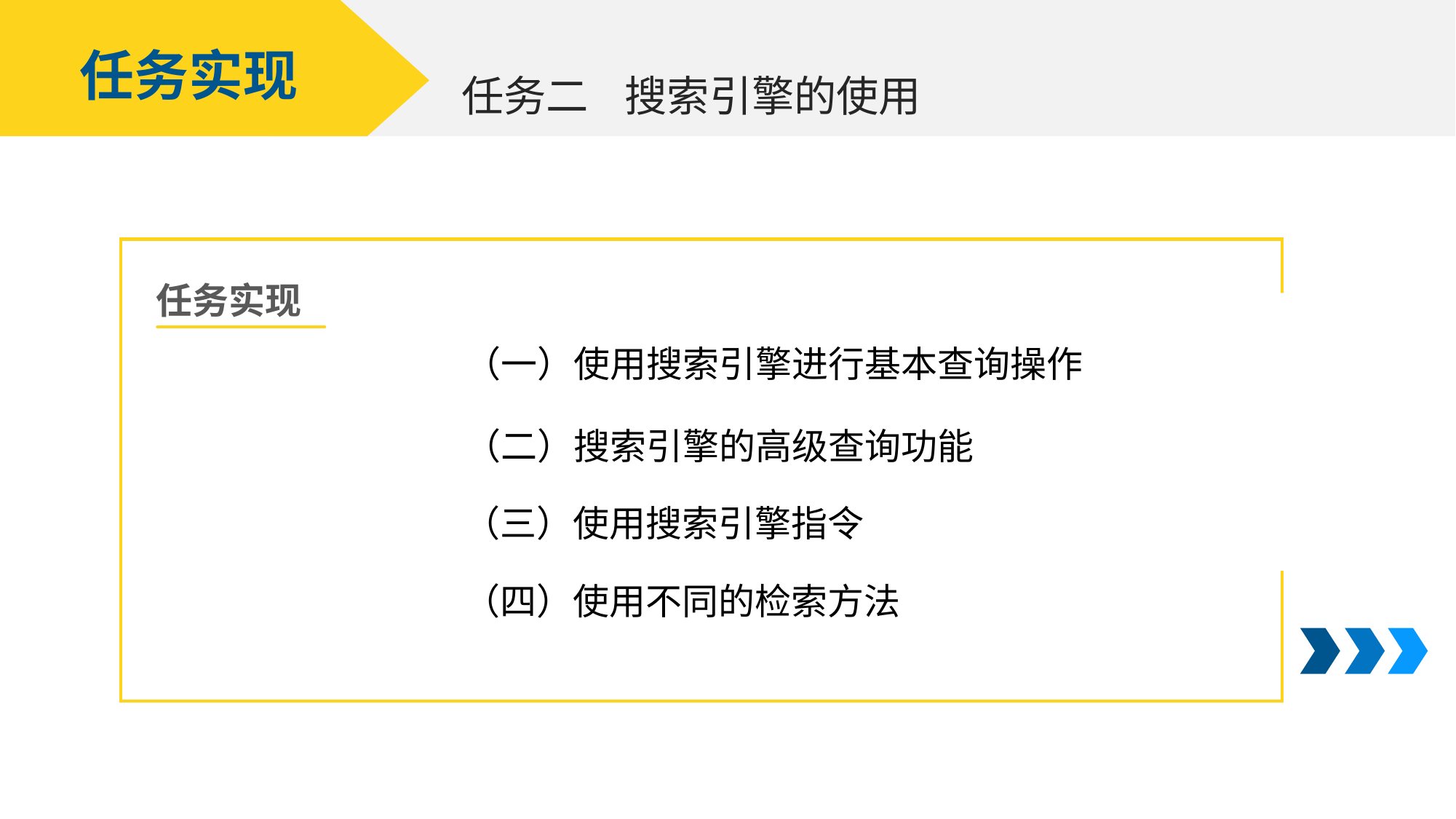

任务实现
搜索引擎的使用
任务二

任务实现

（一）使用搜索引擎进行基本查询操作
（二）搜索引擎的高级查询功能
（三）使用搜索引擎指令
（四）使用不同的检索方法